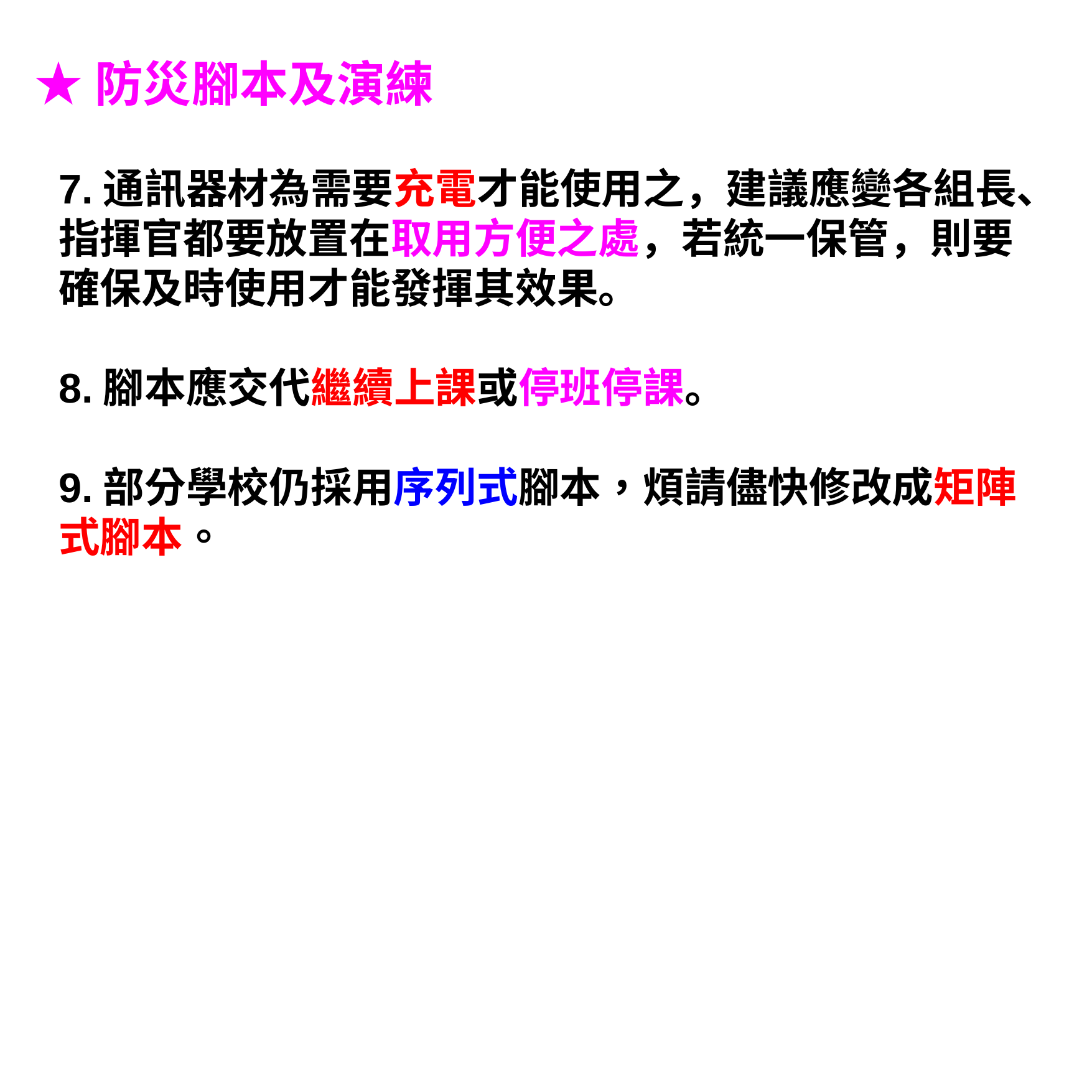

★防災腳本及演練
7.通訊器材為需要充電才能使用之，建議應變各組長、指揮官都要放置在取用方便之處，若統一保管，則要確保及時使用才能發揮其效果。

8.腳本應交代繼續上課或停班停課。

9.部分學校仍採用序列式腳本，煩請儘快修改成矩陣式腳本。